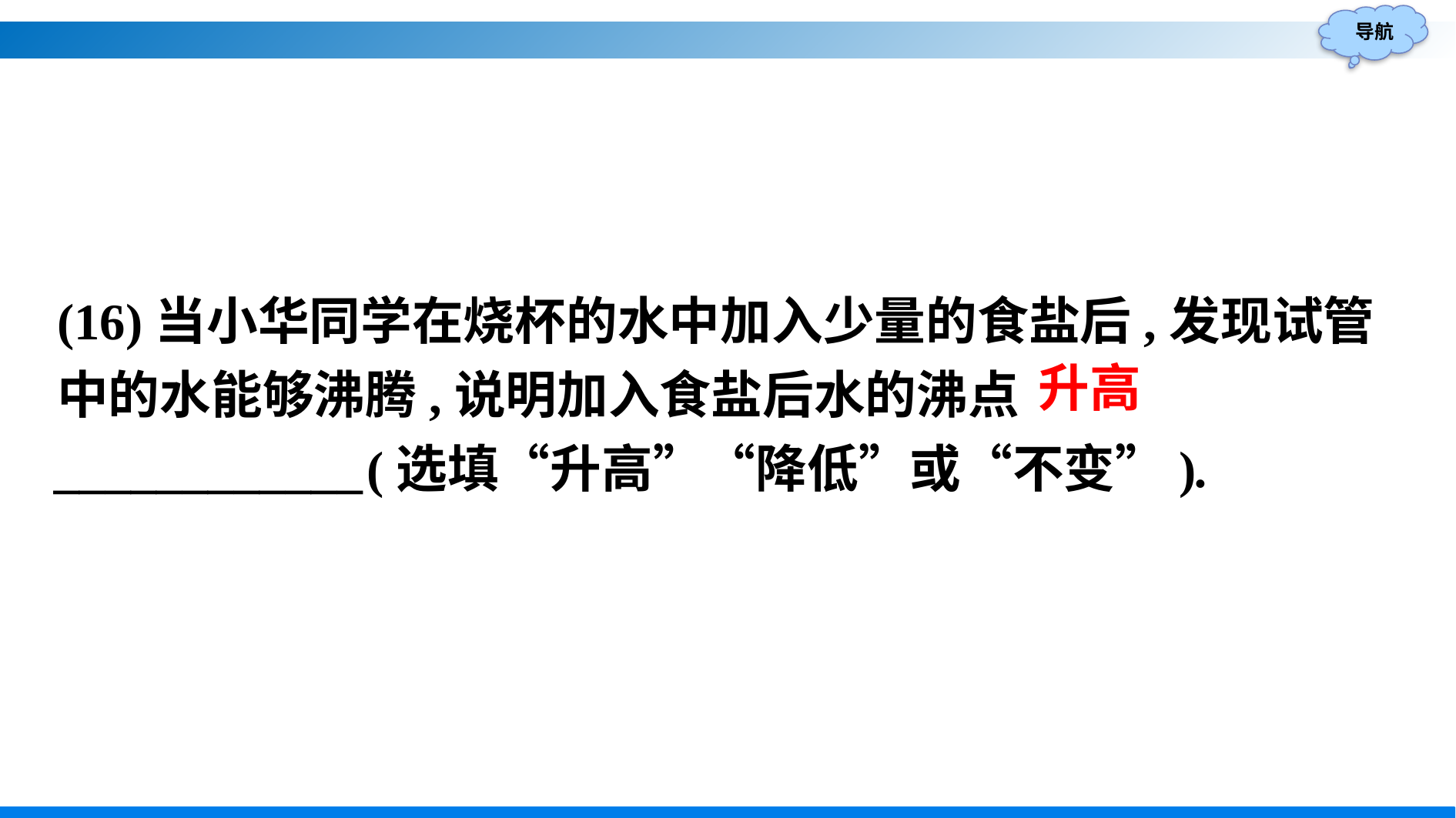

(16)当小华同学在烧杯的水中加入少量的食盐后,发现试管中的水能够沸腾,说明加入食盐后水的沸点____________(选填“升高”“降低”或“不变”).
升高